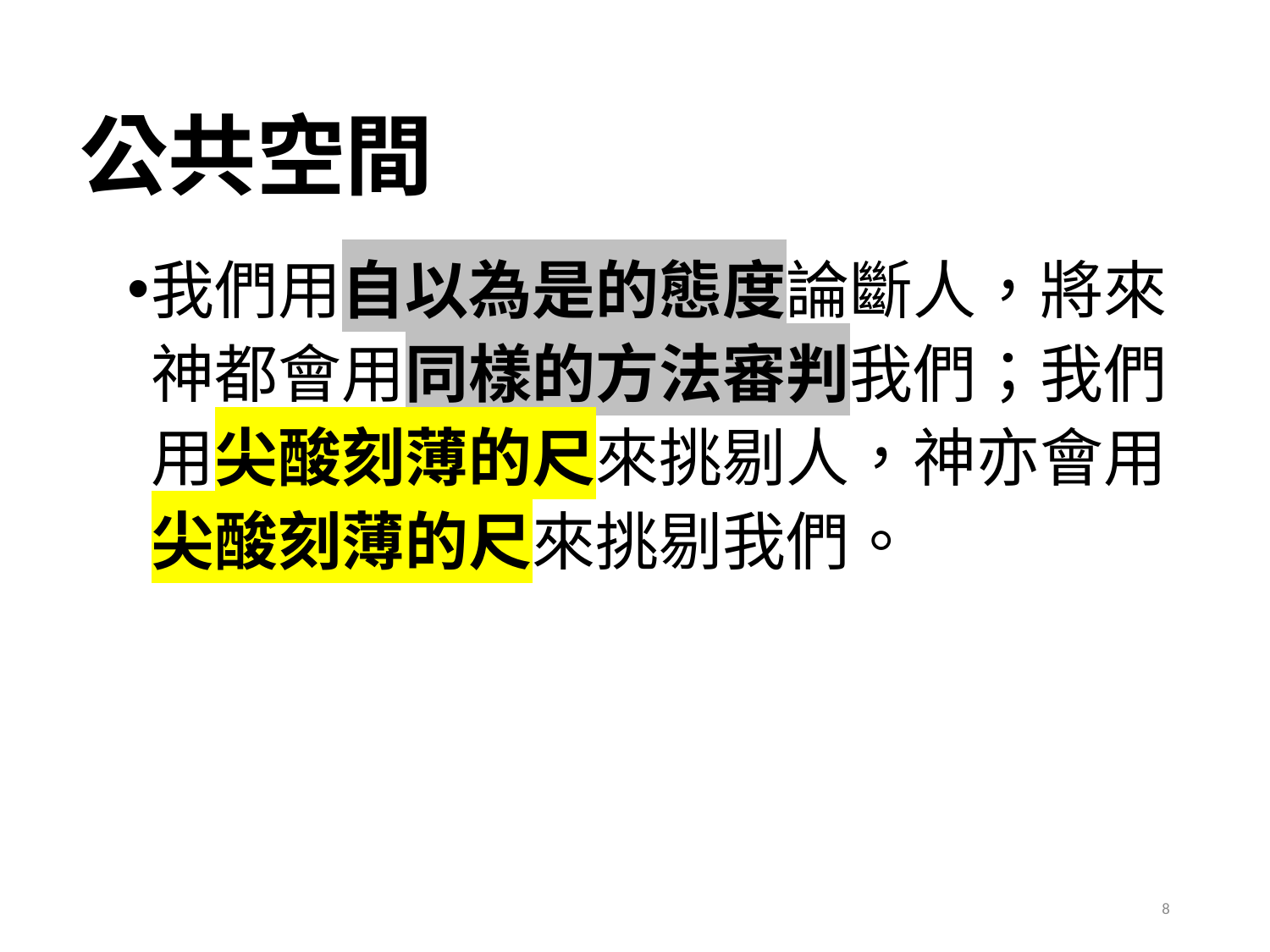

# 公共空間
我們用自以為是的態度論斷人，將來神都會用同樣的方法審判我們；我們用尖酸刻薄的尺來挑剔人，神亦會用尖酸刻薄的尺來挑剔我們。
8